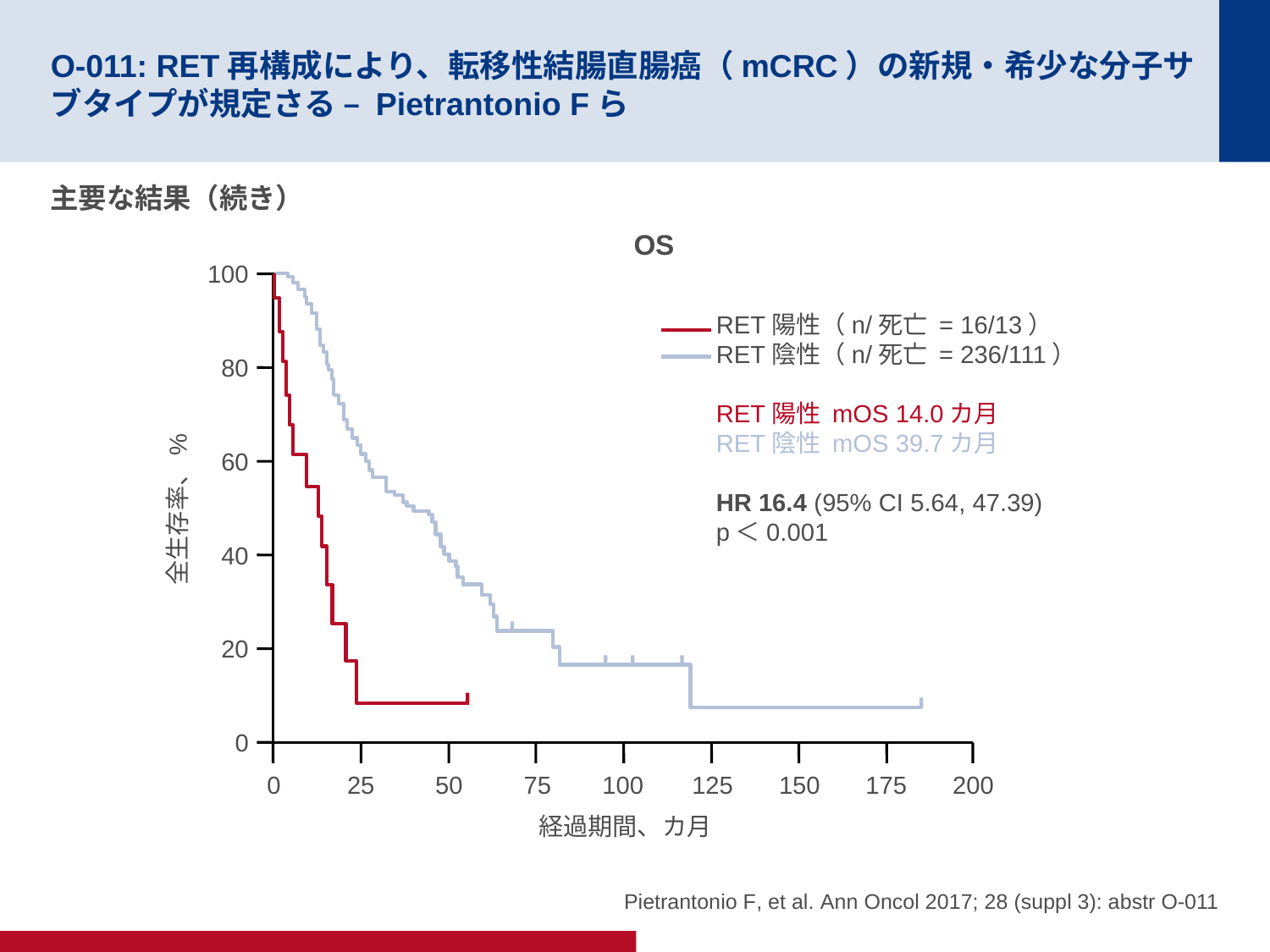

# O-011: RET再構成により、転移性結腸直腸癌（mCRC）の新規・希少な分子サブタイプが規定さる – Pietrantonio Fら
主要な結果（続き）
OS
100

80
60
全生存率、%
40
20
0
0
25
50
75
100
125
150
175
200
経過期間、カ月

RET陽性（n/死亡 = 16/13）
RET陰性（n/死亡 = 236/111）

RET陽性 mOS 14.0カ月
RET陰性 mOS 39.7カ月

HR 16.4 (95% CI 5.64, 47.39)
p＜0.001
Pietrantonio F, et al. Ann Oncol 2017; 28 (suppl 3): abstr O-011